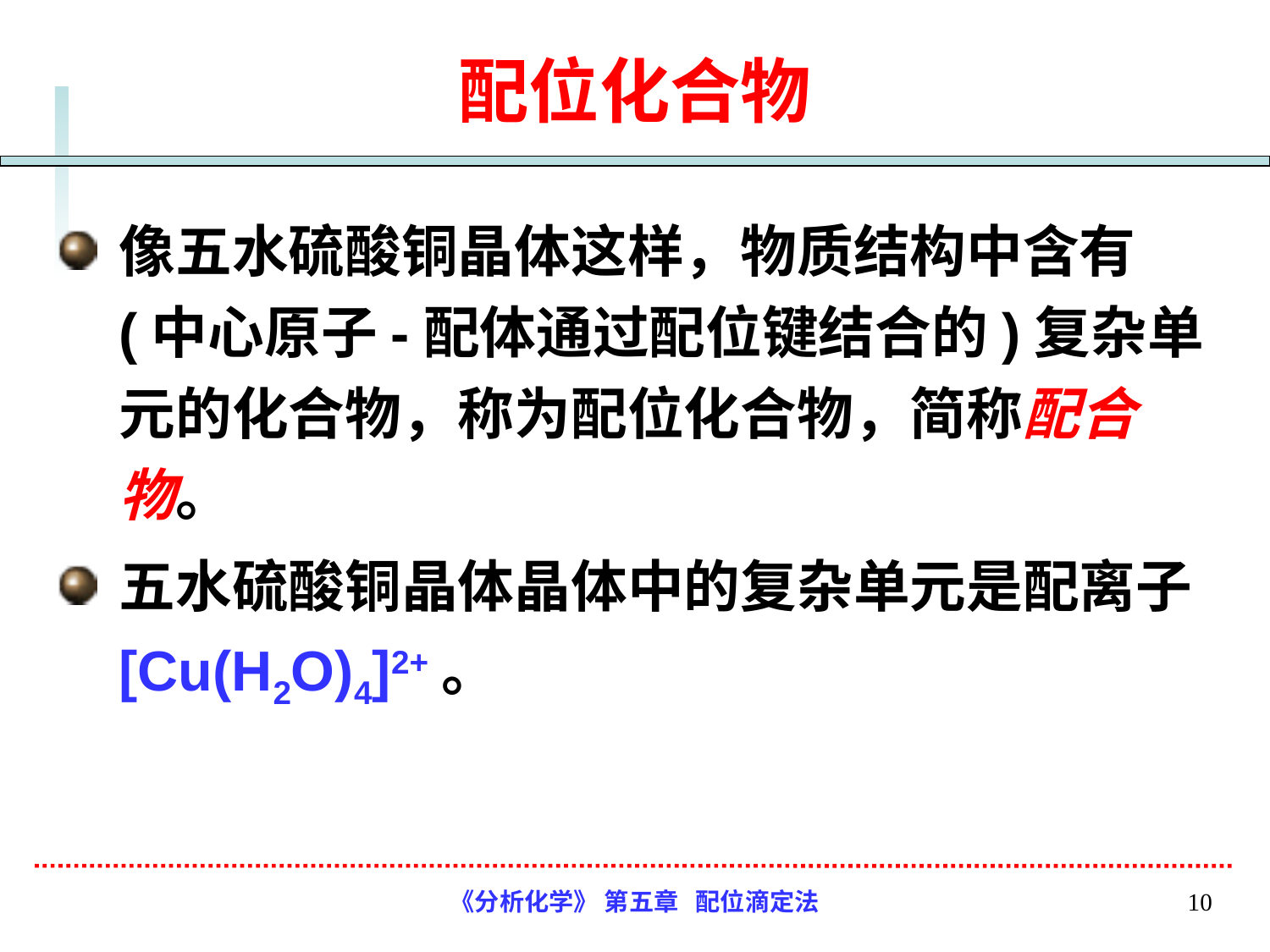

# 配位化合物
像五水硫酸铜晶体这样，物质结构中含有(中心原子-配体通过配位键结合的)复杂单元的化合物，称为配位化合物，简称配合物。
五水硫酸铜晶体晶体中的复杂单元是配离子[Cu(H2O)4]2+。

《分析化学》 第五章   配位滴定法
10